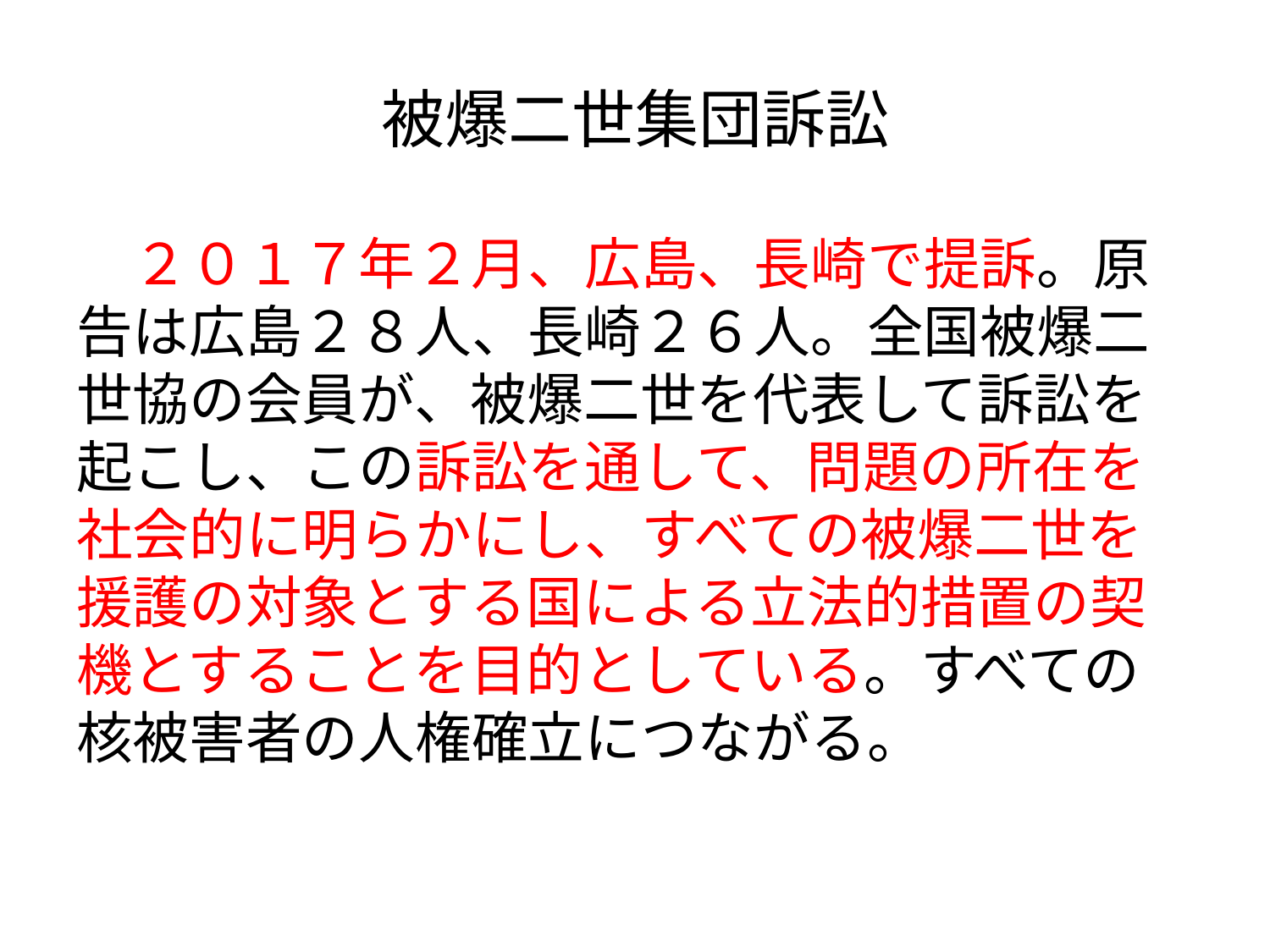

# 被爆二世集団訴訟
　２０１７年２月、広島、長崎で提訴。原告は広島２８人、長崎２６人。全国被爆二世協の会員が、被爆二世を代表して訴訟を起こし、この訴訟を通して、問題の所在を社会的に明らかにし、すべての被爆二世を援護の対象とする国による立法的措置の契機とすることを目的としている。すべての核被害者の人権確立につながる。